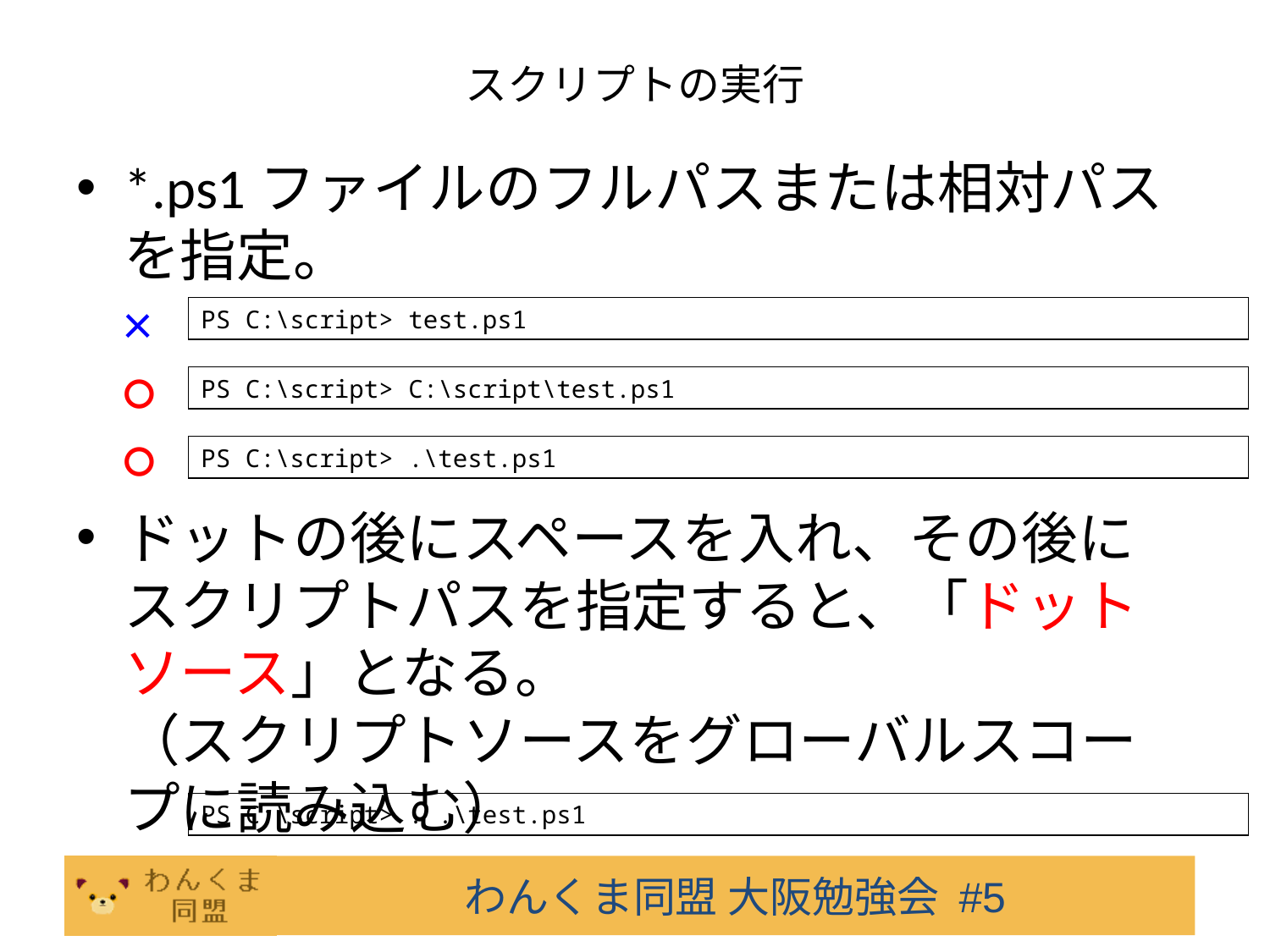

# スクリプトの実行
*.ps1ファイルのフルパスまたは相対パスを指定。
×
○
○
ドットの後にスペースを入れ、その後にスクリプトパスを指定すると、「ドットソース」となる。
（スクリプトソースをグローバルスコープに読み込む）
PS C:\script> test.ps1
PS C:\script> C:\script\test.ps1
PS C:\script> .\test.ps1
PS C:\script> . .\test.ps1